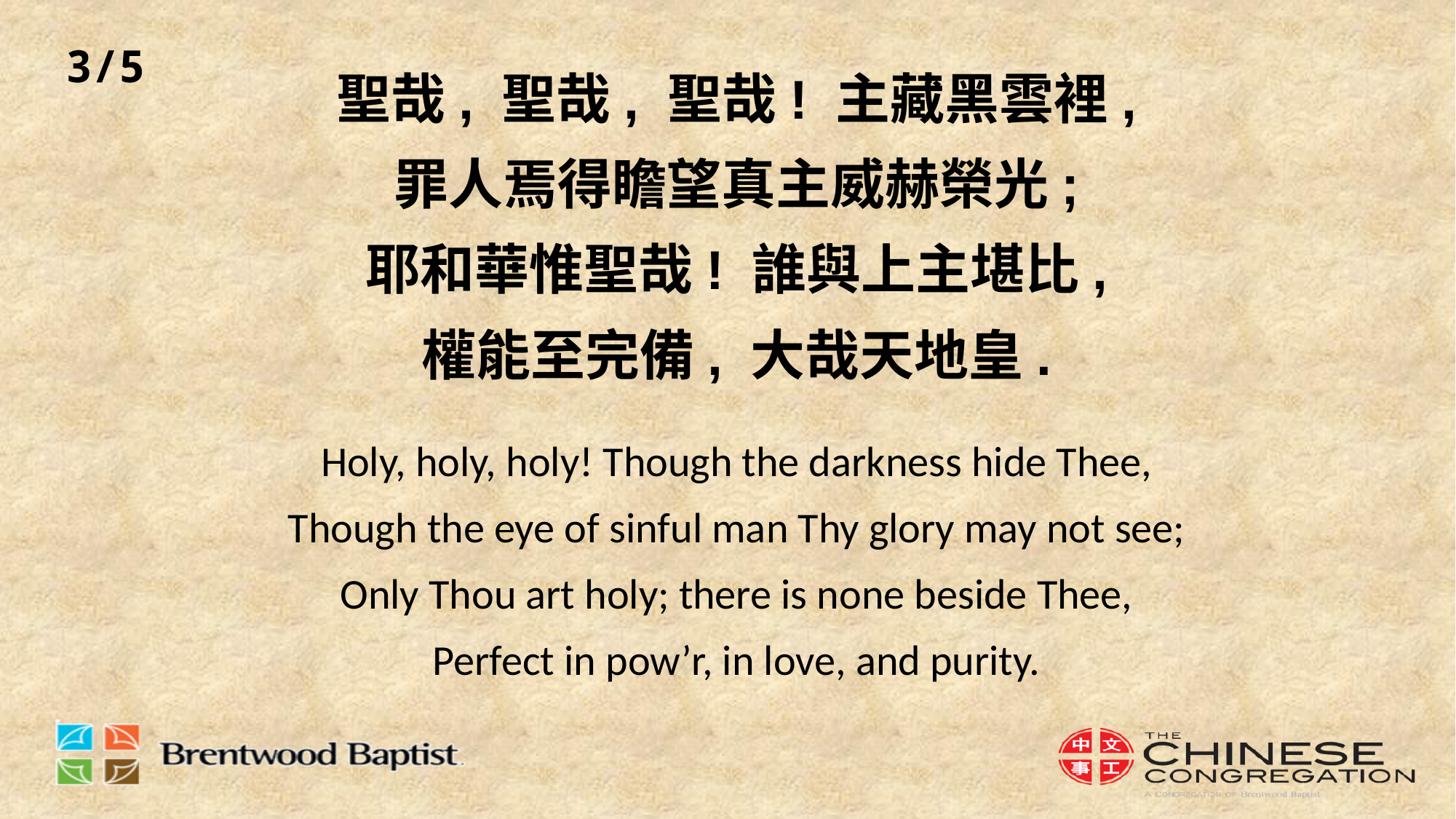

3/5
# 聖哉, 聖哉, 聖哉! 主藏黑雲裡, 罪人焉得瞻望真主威赫榮光; 耶和華惟聖哉! 誰與上主堪比, 權能至完備, 大哉天地皇. Holy, holy, holy! Though the darkness hide Thee, Though the eye of sinful man Thy glory may not see; Only Thou art holy; there is none beside Thee, Perfect in pow’r, in love, and purity.